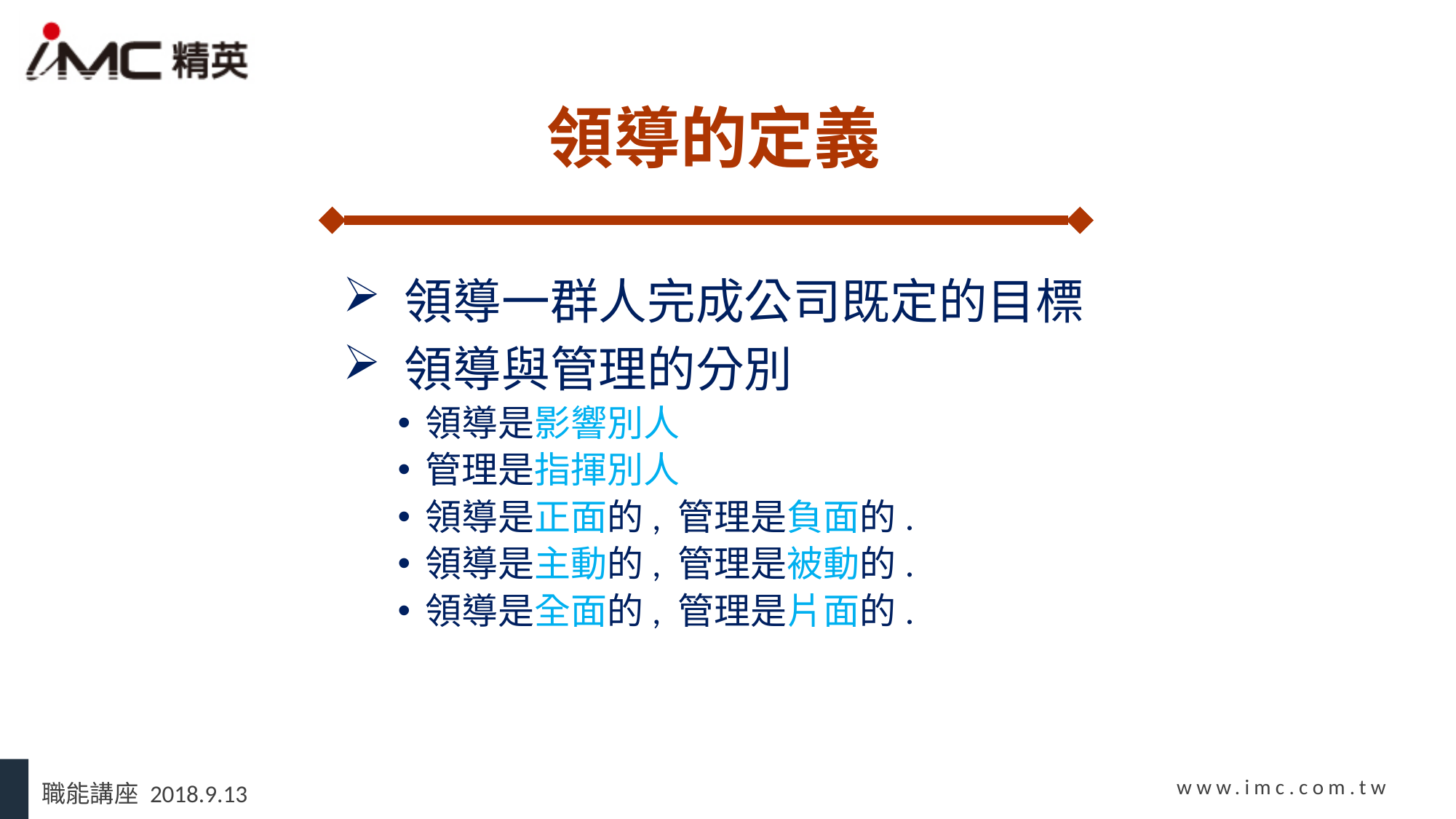

領導的定義
 領導一群人完成公司既定的目標
 領導與管理的分別
領導是影響別人
管理是指揮別人
領導是正面的, 管理是負面的.
領導是主動的, 管理是被動的.
領導是全面的, 管理是片面的.